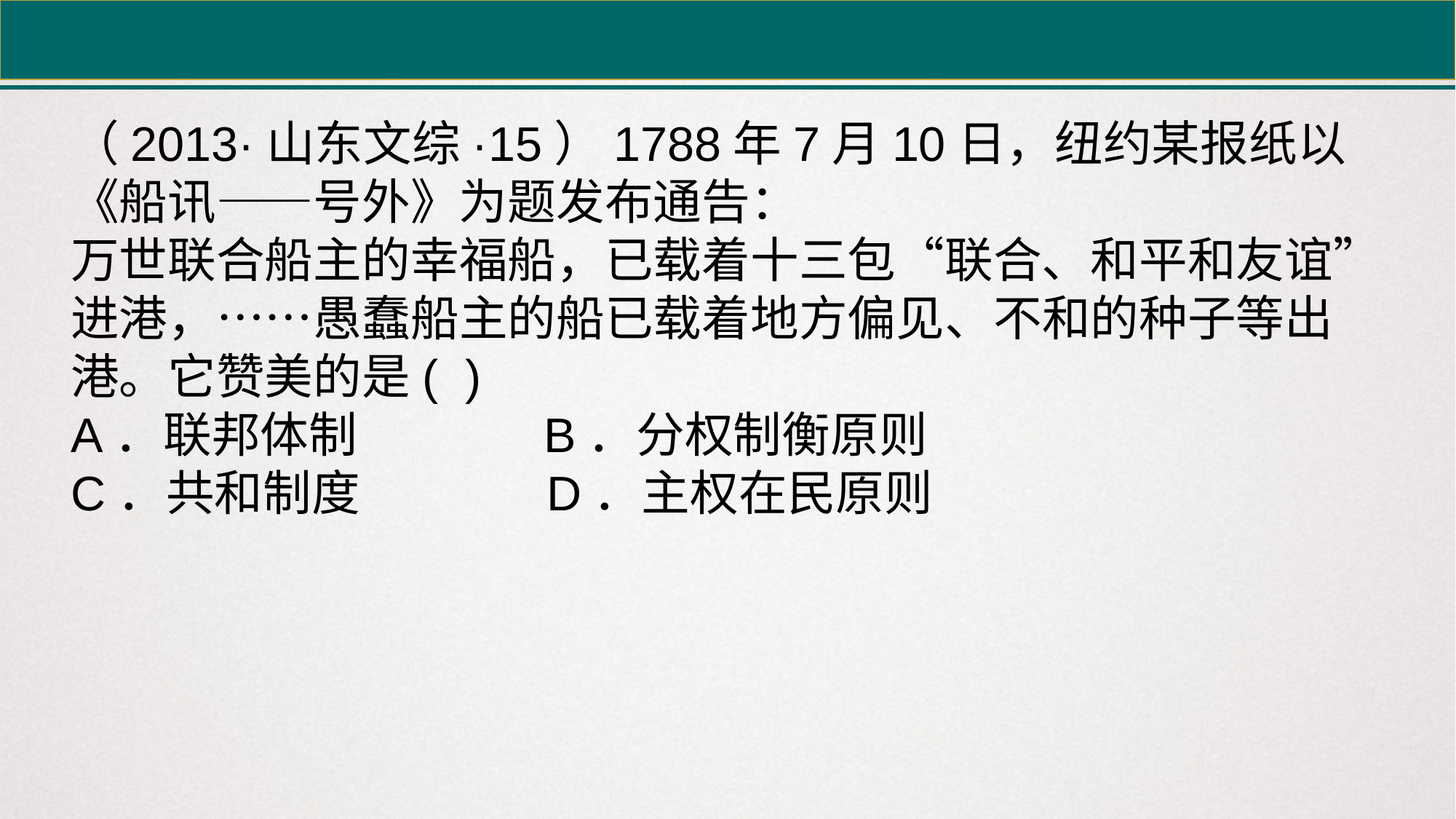

（2013·山东文综·15）1788年7月10日，纽约某报纸以《船讯——号外》为题发布通告：万世联合船主的幸福船，已载着十三包“联合、和平和友谊”进港，……愚蠢船主的船已载着地方偏见、不和的种子等出港。它赞美的是(  )A．联邦体制                B．分权制衡原则 C．共和制度                D．主权在民原则